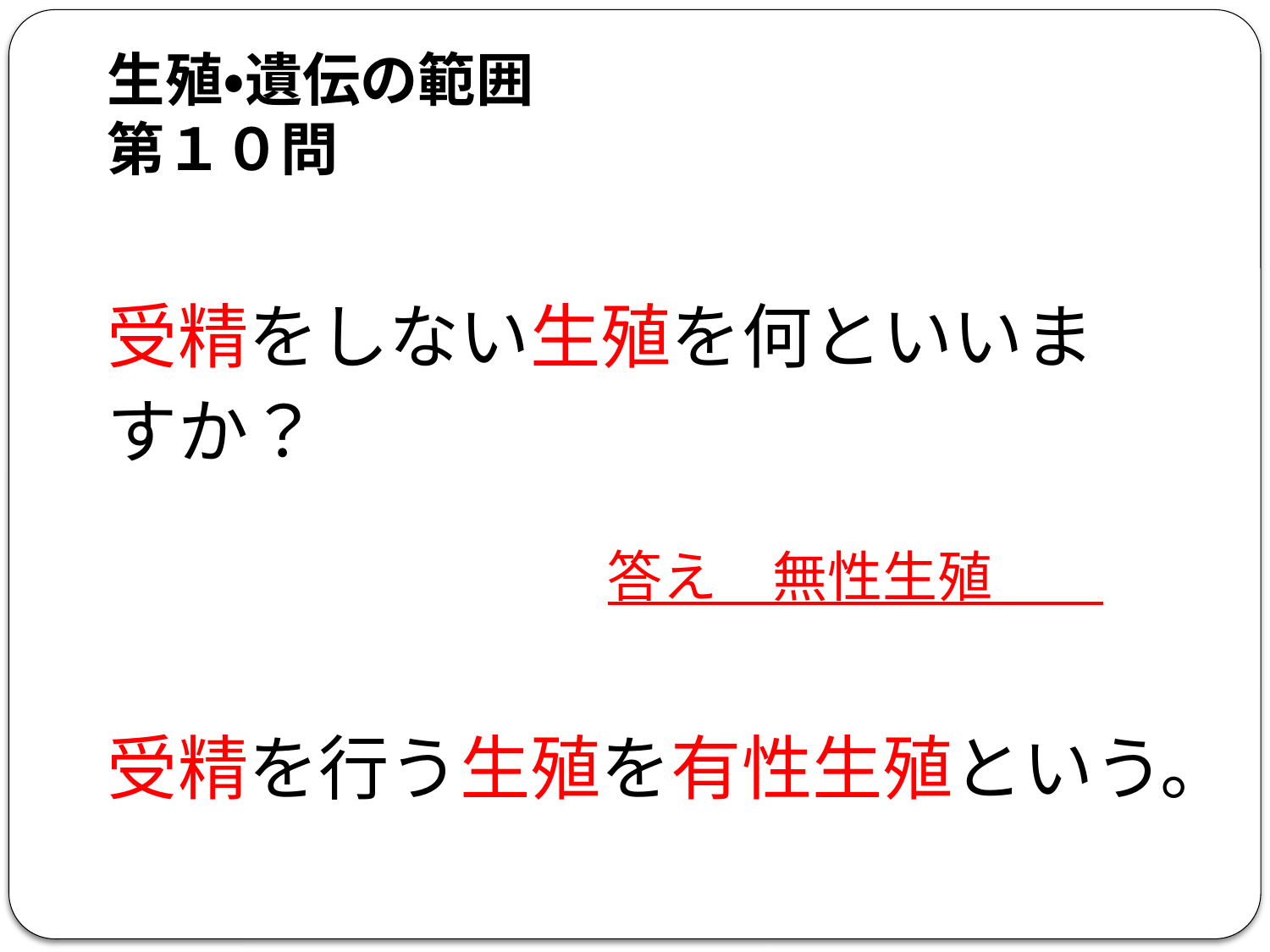

# 生殖・遺伝の範囲 第１０問
受精をしない生殖を何といいま
すか？
答え　無性生殖
受精を行う生殖を有性生殖という。